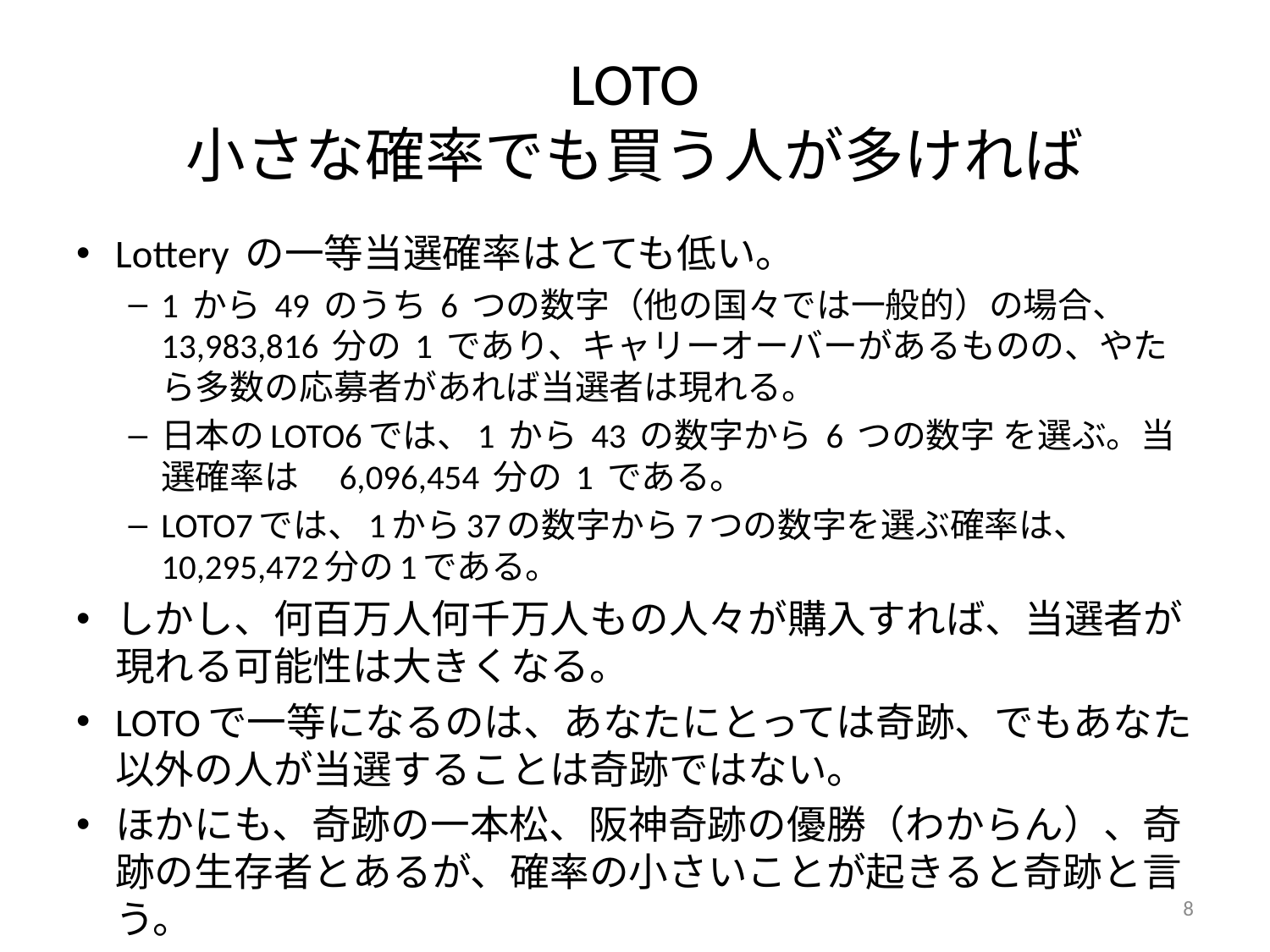

# LOTO 小さな確率でも買う人が多ければ
Lottery の一等当選確率はとても低い。
1 から 49 のうち 6 つの数字（他の国々では一般的）の場合、 13,983,816 分の 1 であり、キャリーオーバーがあるものの、やたら多数の応募者があれば当選者は現れる。
日本のLOTO6では、1 から 43 の数字から 6 つの数字 を選ぶ。当選確率は　6,096,454 分の 1 である。
LOTO7では、1から37の数字から7つの数字を選ぶ確率は、 10,295,472分の1である。
しかし、何百万人何千万人もの人々が購入すれば、当選者が現れる可能性は大きくなる。
LOTOで一等になるのは、あなたにとっては奇跡、でもあなた以外の人が当選することは奇跡ではない。
ほかにも、奇跡の一本松、阪神奇跡の優勝（わからん）、奇跡の生存者とあるが、確率の小さいことが起きると奇跡と言う。
8